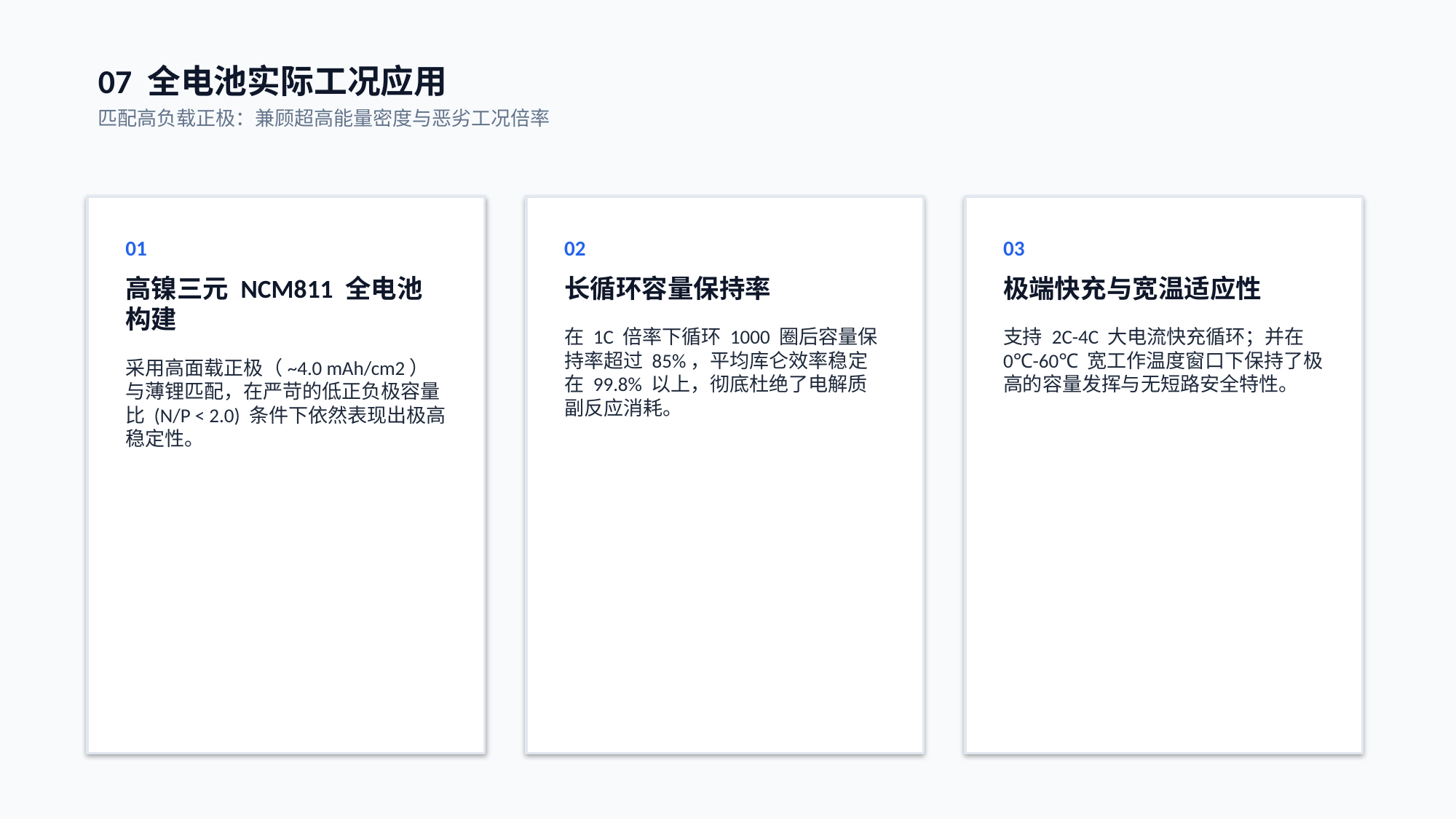

07 全电池实际工况应用
匹配高负载正极：兼顾超高能量密度与恶劣工况倍率

01
高镍三元 NCM811 全电池构建
采用高面载正极（~4.0 mAh/cm2）与薄锂匹配，在严苛的低正负极容量比 (N/P < 2.0) 条件下依然表现出极高稳定性。
02
长循环容量保持率
在 1C 倍率下循环 1000 圈后容量保持率超过 85%，平均库仑效率稳定在 99.8% 以上，彻底杜绝了电解质副反应消耗。
03
极端快充与宽温适应性
支持 2C-4C 大电流快充循环；并在 0℃-60℃ 宽工作温度窗口下保持了极高的容量发挥与无短路安全特性。